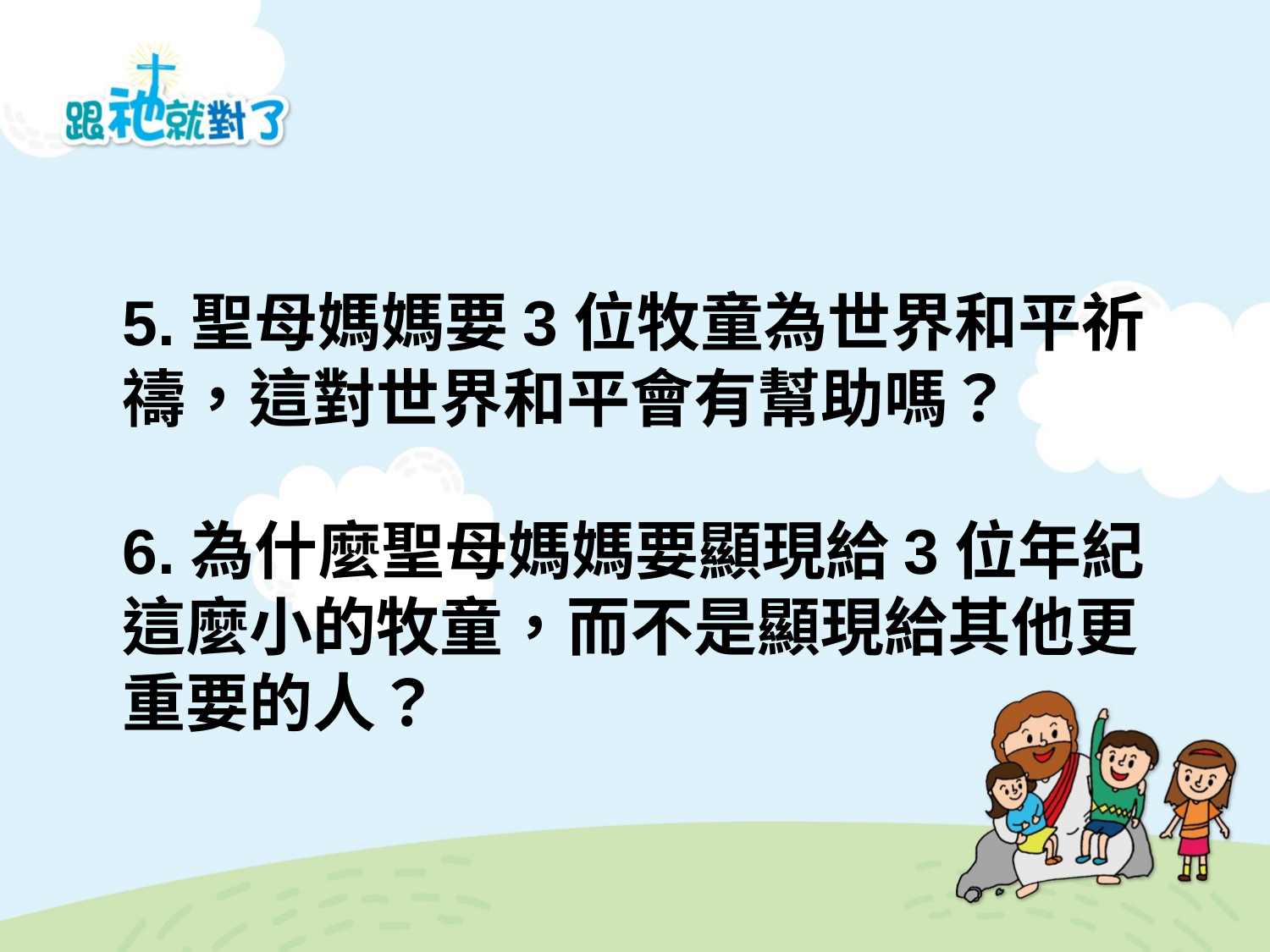

5.聖母媽媽要3位牧童為世界和平祈禱，這對世界和平會有幫助嗎？

6.為什麼聖母媽媽要顯現給3位年紀這麼小的牧童，而不是顯現給其他更重要的人？